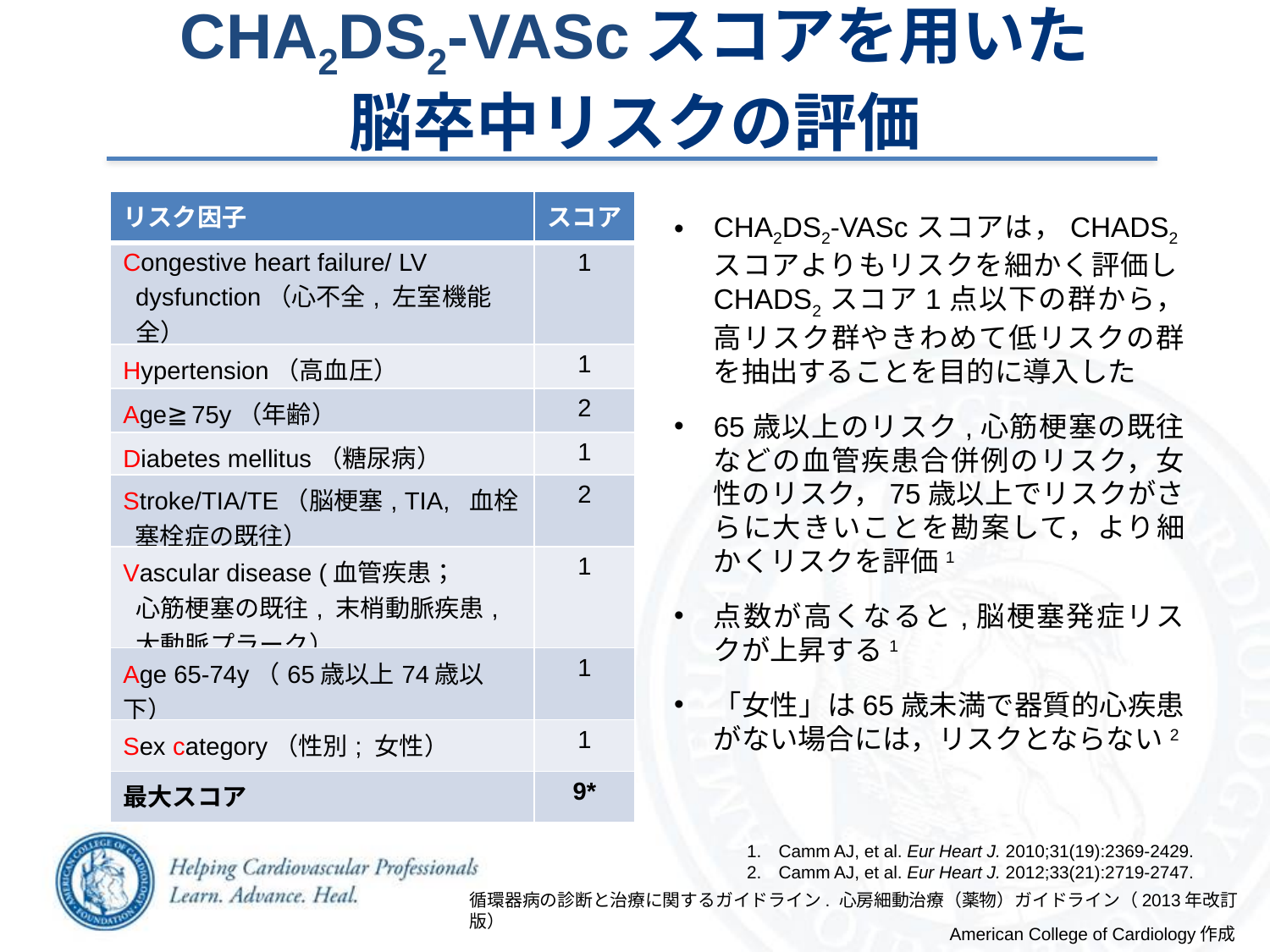

CHA2DS2-VAScスコアを用いた
脳卒中リスクの評価
CHA2DS2-VAScスコアは，CHADS2スコアよりもリスクを細かく評価しCHADS2スコア1点以下の群から，高リスク群やきわめて低リスクの群を抽出することを目的に導入した
65歳以上のリスク,心筋梗塞の既往などの血管疾患合併例のリスク，女性のリスク，75歳以上でリスクがさらに大きいことを勘案して，より細かくリスクを評価1
点数が高くなると,脳梗塞発症リスクが上昇する1
「女性」は65歳未満で器質的心疾患がない場合には，リスクとならない2
| リスク因子 | スコア |
| --- | --- |
| Congestive heart failure/ LV dysfunction（心不全, 左室機能全） | 1 |
| Hypertension（高血圧） | 1 |
| Age≧75y（年齢） | 2 |
| Diabetes mellitus（糖尿病） | 1 |
| Stroke/TIA/TE（脳梗塞, TIA, 血栓塞栓症の既往） | 2 |
| Vascular disease (血管疾患； 心筋梗塞の既往, 末梢動脈疾患, 大動脈プラーク） | 1 |
| Age 65-74y（65歳以上74歳以下） | 1 |
| Sex category（性別; 女性） | 1 |
| 最大スコア | 9\* |
Camm AJ, et al. Eur Heart J. 2010;31(19):2369-2429.
Camm AJ, et al. Eur Heart J. 2012;33(21):2719-2747.
循環器病の診断と治療に関するガイドライン. 心房細動治療（薬物）ガイドライン（2013年改訂版）
American College of Cardiology作成